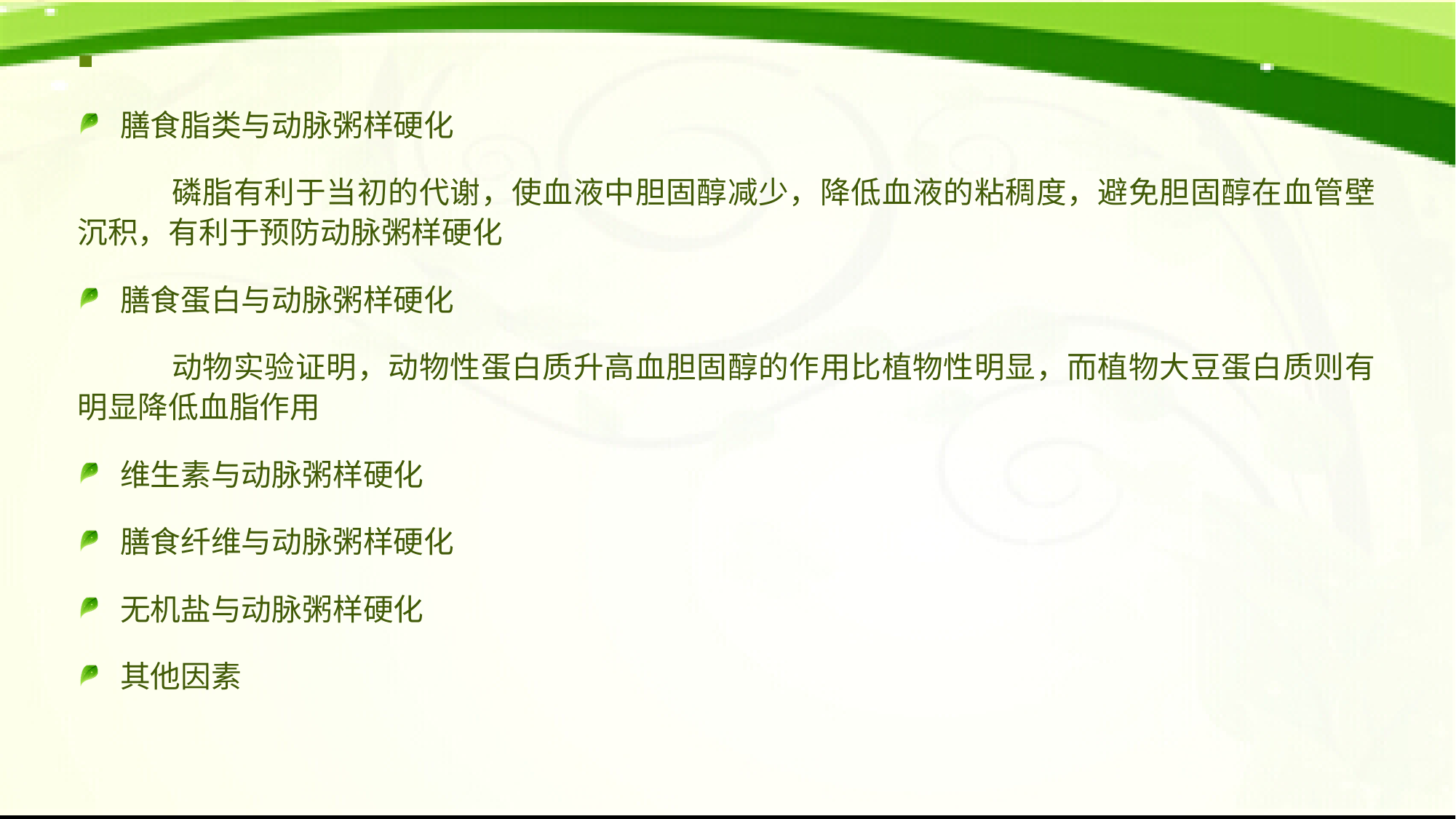

# .
膳食脂类与动脉粥样硬化
            磷脂有利于当初的代谢，使血液中胆固醇减少，降低血液的粘稠度，避免胆固醇在血管壁沉积，有利于预防动脉粥样硬化
膳食蛋白与动脉粥样硬化
            动物实验证明，动物性蛋白质升高血胆固醇的作用比植物性明显，而植物大豆蛋白质则有明显降低血脂作用
维生素与动脉粥样硬化
膳食纤维与动脉粥样硬化
无机盐与动脉粥样硬化
其他因素